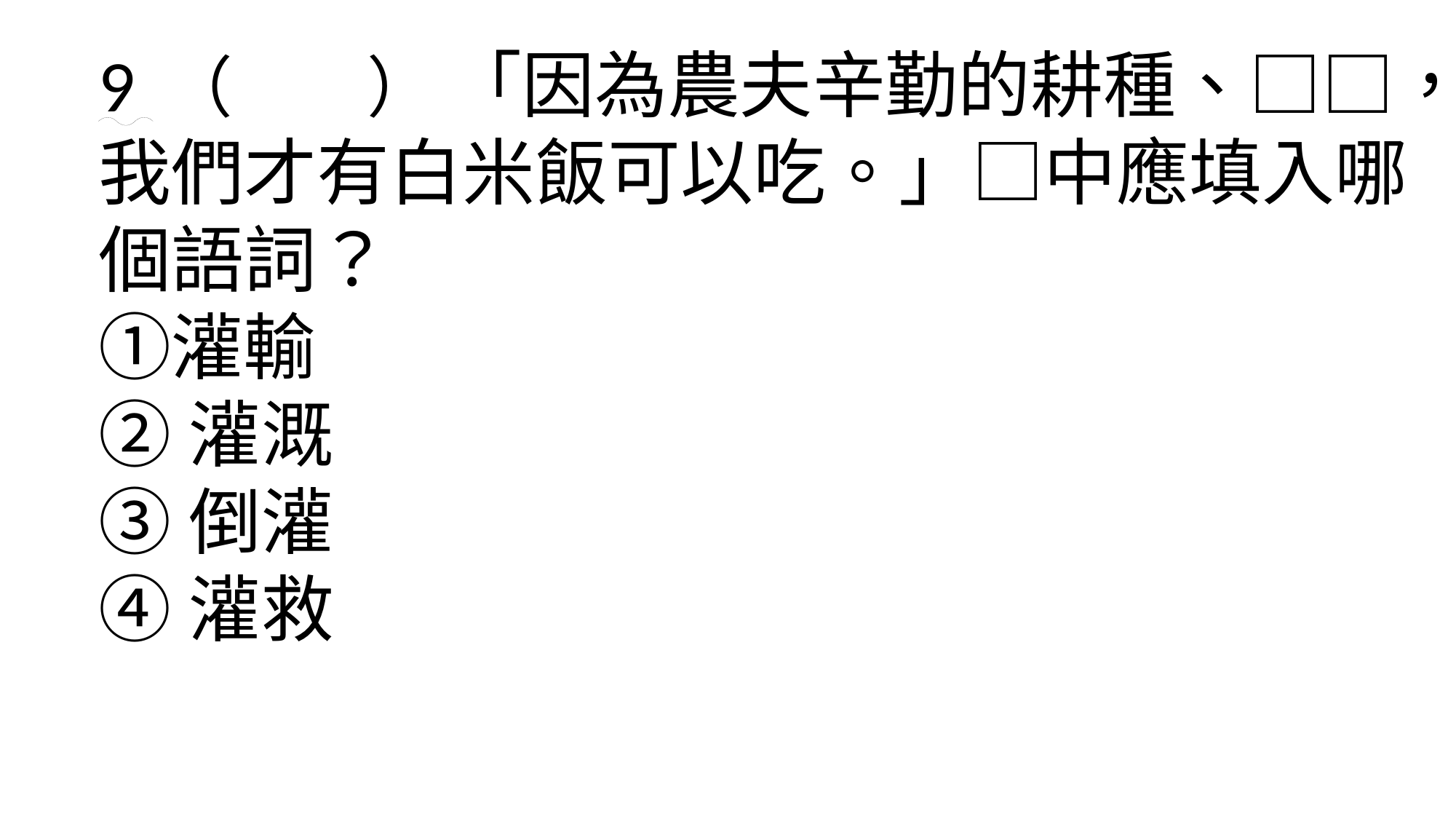

9 （         ） 「因為農夫辛勤的耕種、□□，我們才有白米飯可以吃。」□中應填入哪個語詞？　
①灌輸
②灌溉
③倒灌
④灌救